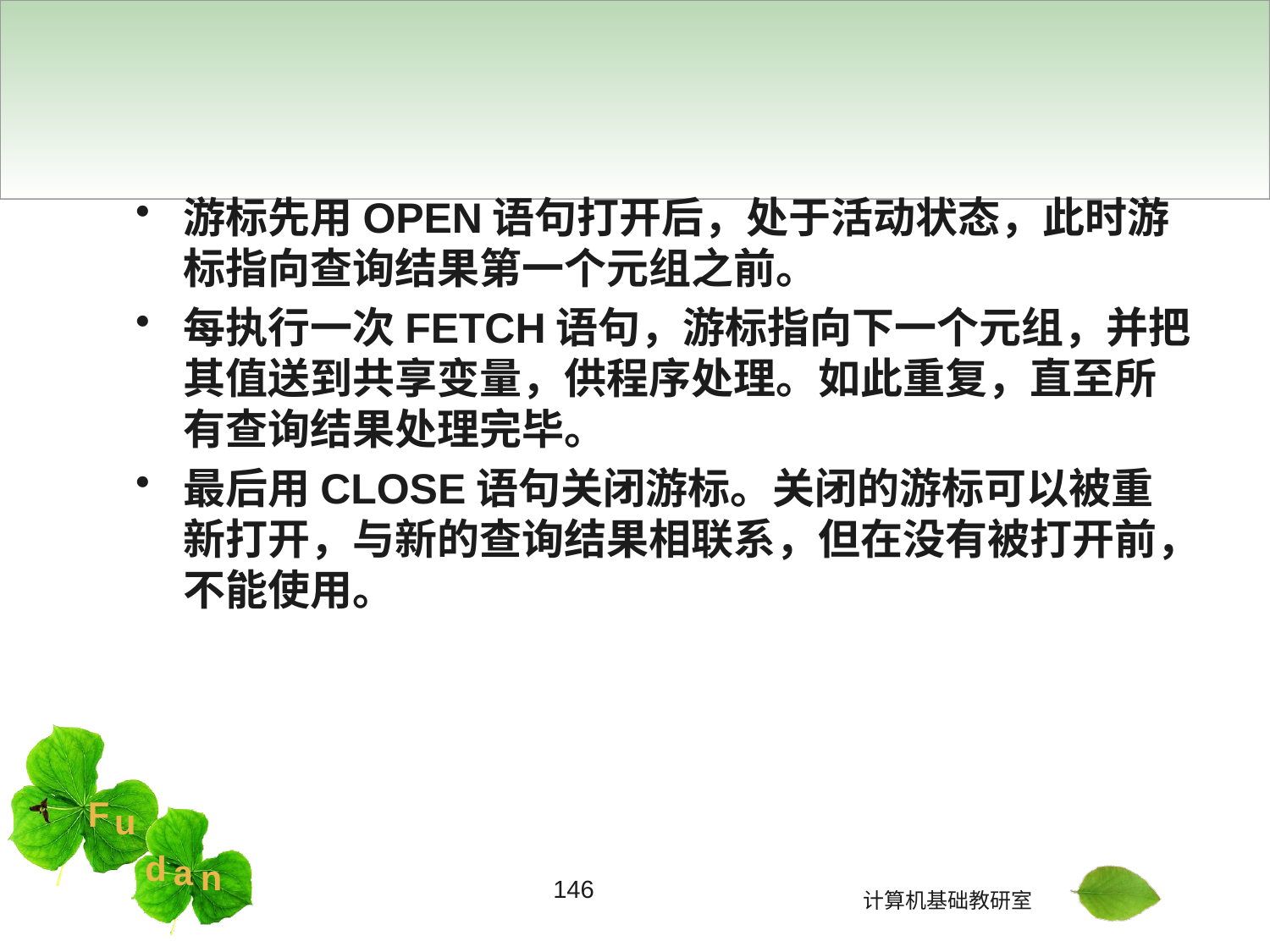

#
游标先用OPEN语句打开后，处于活动状态，此时游标指向查询结果第一个元组之前。
每执行一次FETCH语句，游标指向下一个元组，并把其值送到共享变量，供程序处理。如此重复，直至所有查询结果处理完毕。
最后用CLOSE语句关闭游标。关闭的游标可以被重新打开，与新的查询结果相联系，但在没有被打开前，不能使用。
146